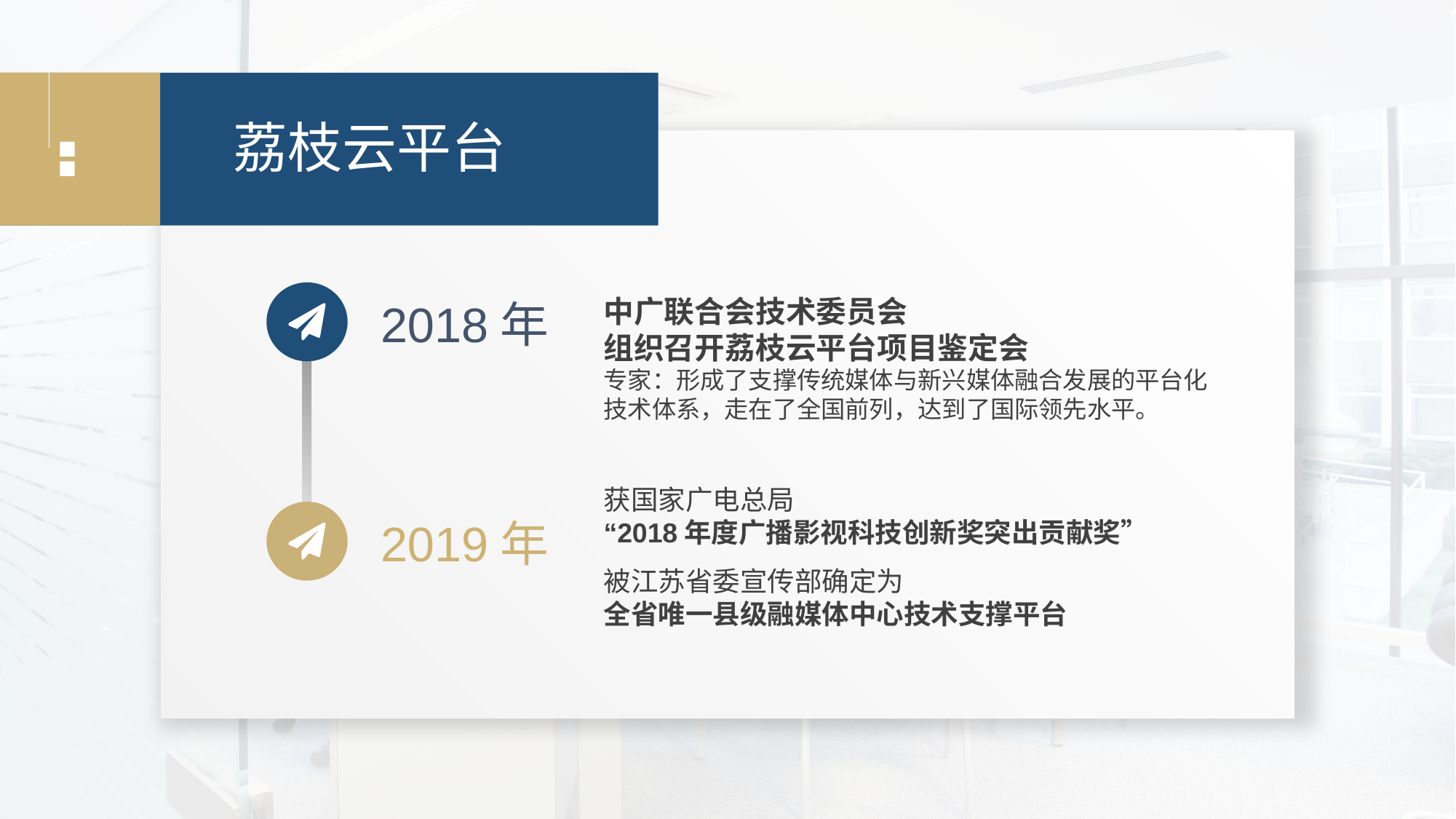

荔枝云平台

中广联合会技术委员会
组织召开荔枝云平台项目鉴定会
专家：形成了支撑传统媒体与新兴媒体融合发展的平台化技术体系，走在了全国前列，达到了国际领先水平。
2018年

获国家广电总局
“2018年度广播影视科技创新奖突出贡献奖”
被江苏省委宣传部确定为
全省唯一县级融媒体中心技术支撑平台

2019年